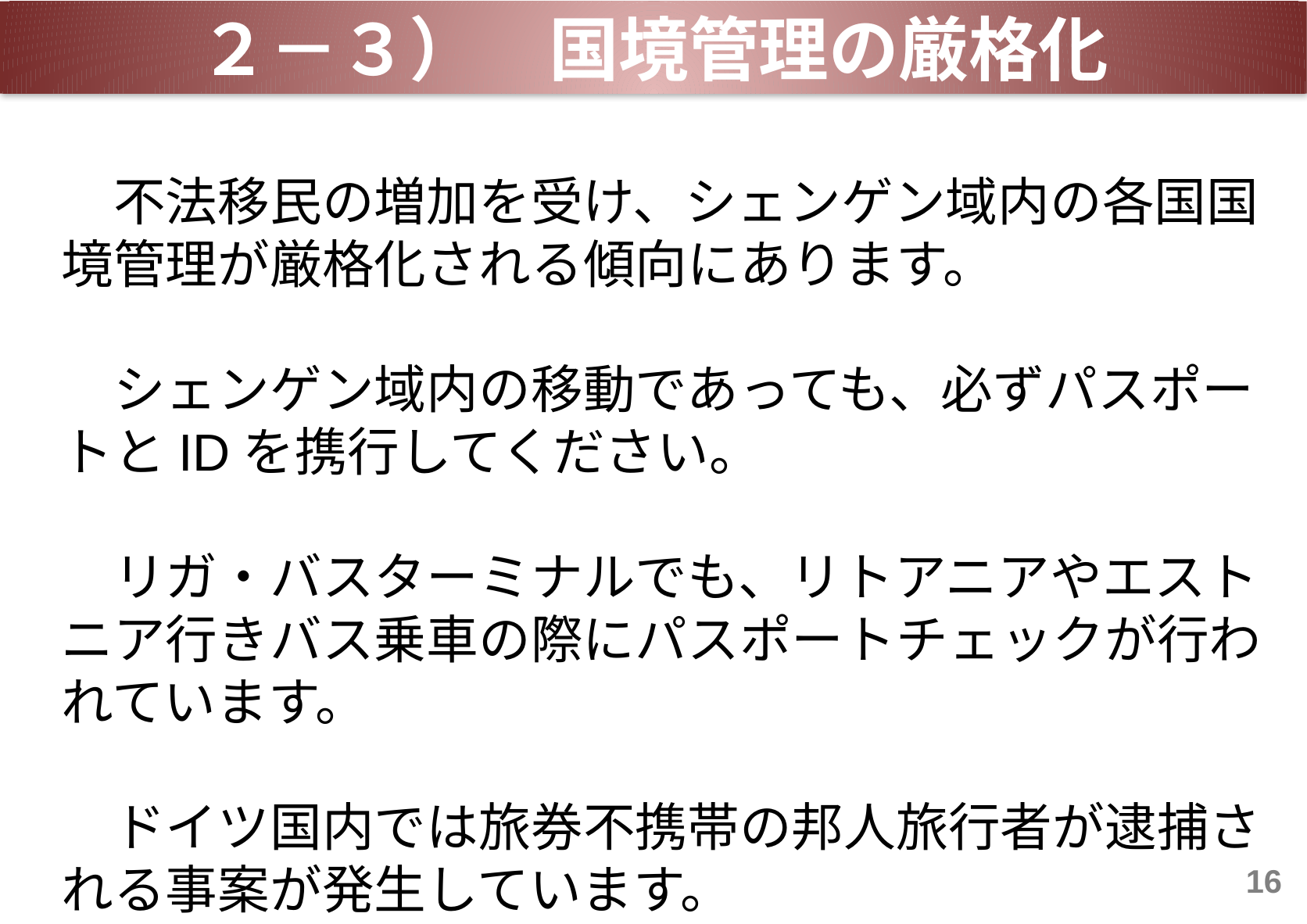

２－３）　国境管理の厳格化

　不法移民の増加を受け、シェンゲン域内の各国国境管理が厳格化される傾向にあります。

　シェンゲン域内の移動であっても、必ずパスポートとIDを携行してください。

　リガ・バスターミナルでも、リトアニアやエストニア行きバス乗車の際にパスポートチェックが行われています。

　ドイツ国内では旅券不携帯の邦人旅行者が逮捕される事案が発生しています。

16